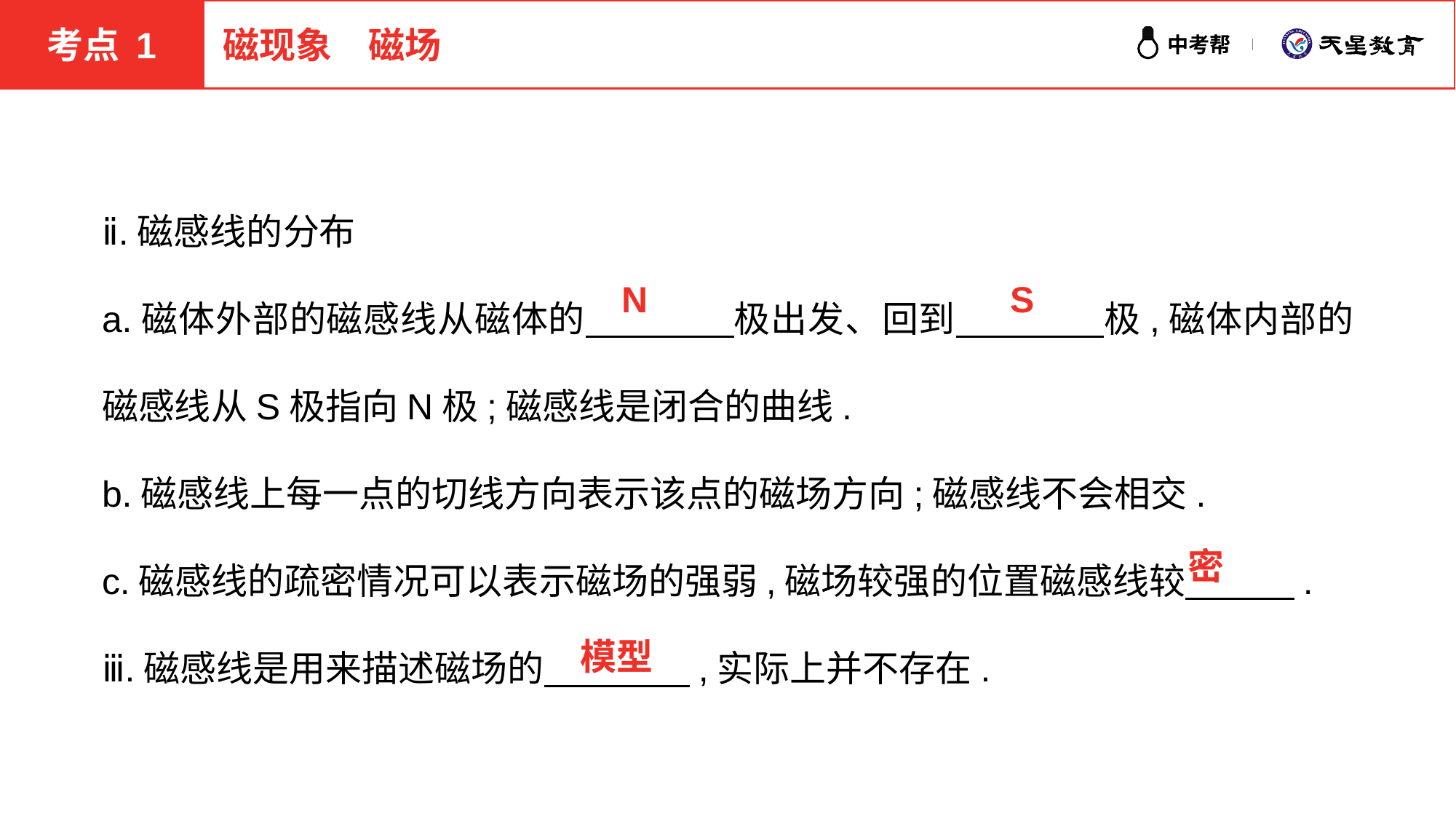

考点 1
磁现象　磁场
ⅱ.磁感线的分布
a.磁体外部的磁感线从磁体的　　　　极出发、回到　　　　极,磁体内部的磁感线从S极指向N极;磁感线是闭合的曲线.
b.磁感线上每一点的切线方向表示该点的磁场方向;磁感线不会相交.
c.磁感线的疏密情况可以表示磁场的强弱,磁场较强的位置磁感线较　　　.
ⅲ.磁感线是用来描述磁场的　　　　,实际上并不存在.
N
S
密
模型